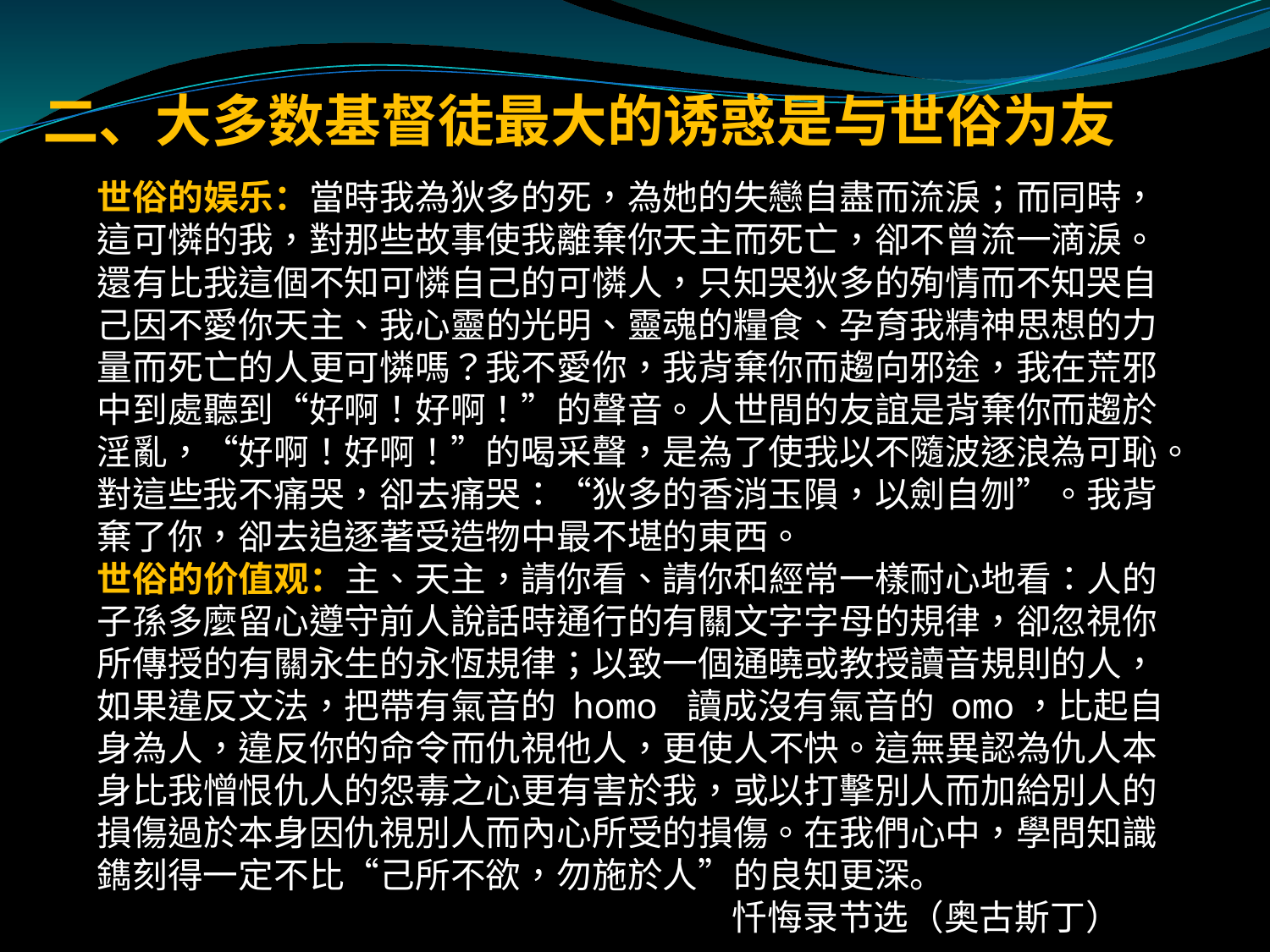

# 二、大多数基督徒最大的诱惑是与世俗为友
世俗的娱乐：當時我為狄多的死，為她的失戀自盡而流淚；而同時，這可憐的我，對那些故事使我離棄你天主而死亡，卻不曾流一滴淚。還有比我這個不知可憐自己的可憐人，只知哭狄多的殉情而不知哭自己因不愛你天主、我心靈的光明、靈魂的糧食、孕育我精神思想的力量而死亡的人更可憐嗎？我不愛你，我背棄你而趨向邪途，我在荒邪中到處聽到“好啊！好啊！”的聲音。人世間的友誼是背棄你而趨於淫亂，“好啊！好啊！”的喝采聲，是為了使我以不隨波逐浪為可恥。對這些我不痛哭，卻去痛哭：“狄多的香消玉隕，以劍自刎”。我背棄了你，卻去追逐著受造物中最不堪的東西。
世俗的价值观：主、天主，請你看、請你和經常一樣耐心地看：人的子孫多麼留心遵守前人說話時通行的有關文字字母的規律，卻忽視你所傳授的有關永生的永恆規律；以致一個通曉或教授讀音規則的人，如果違反文法，把帶有氣音的 homo 讀成沒有氣音的 omo，比起自身為人，違反你的命令而仇視他人，更使人不快。這無異認為仇人本身比我憎恨仇人的怨毒之心更有害於我，或以打擊別人而加給別人的損傷過於本身因仇視別人而內心所受的損傷。在我們心中，學問知識鐫刻得一定不比“己所不欲，勿施於人”的良知更深。
					忏悔录节选（奥古斯丁）